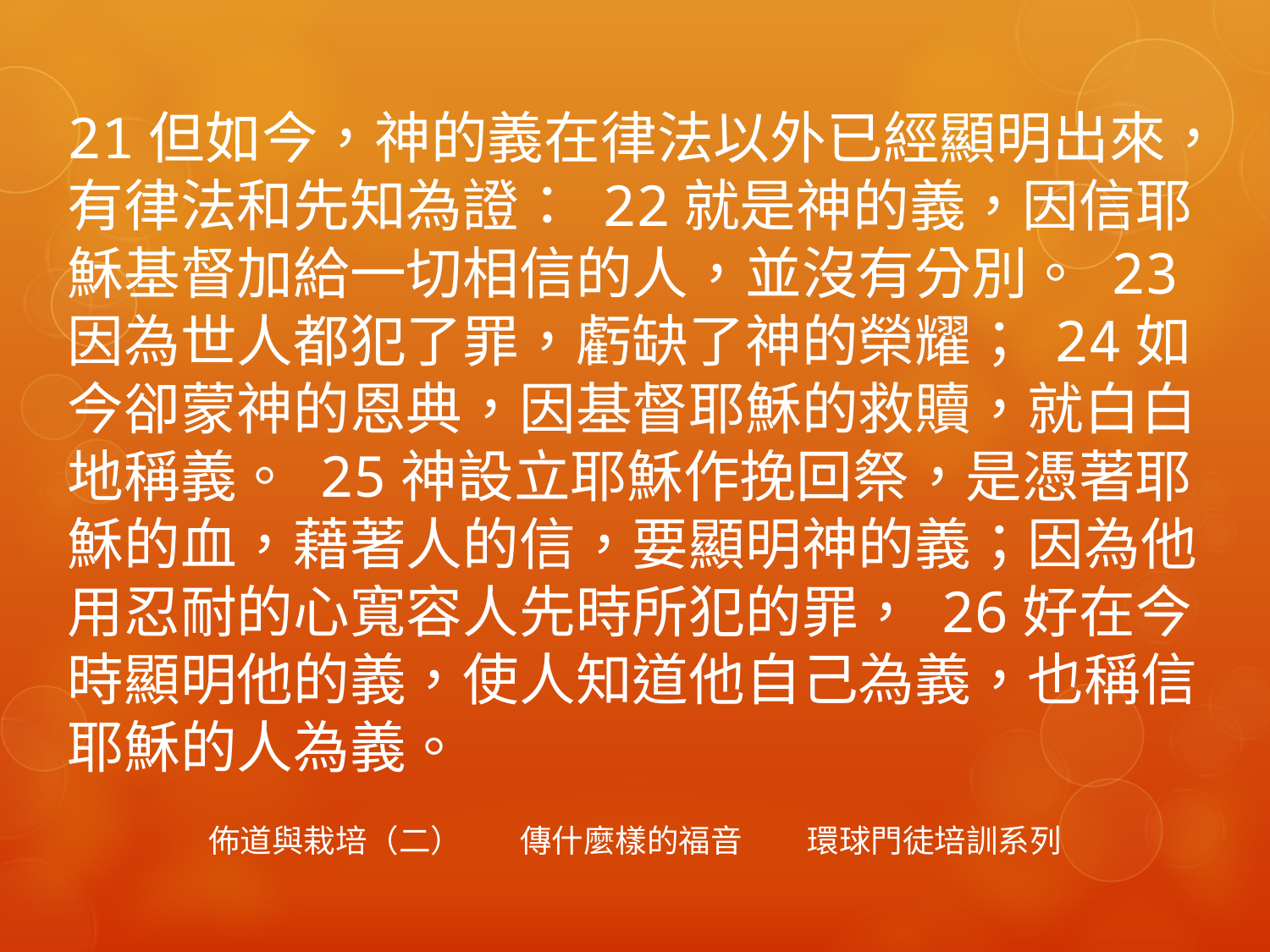

21但如今，神的義在律法以外已經顯明出來，有律法和先知為證： 22就是神的義，因信耶穌基督加給一切相信的人，並沒有分別。 23因為世人都犯了罪，虧缺了神的榮耀； 24如今卻蒙神的恩典，因基督耶穌的救贖，就白白地稱義。 25神設立耶穌作挽回祭，是憑著耶穌的血，藉著人的信，要顯明神的義；因為他用忍耐的心寬容人先時所犯的罪， 26好在今時顯明他的義，使人知道他自己為義，也稱信耶穌的人為義。